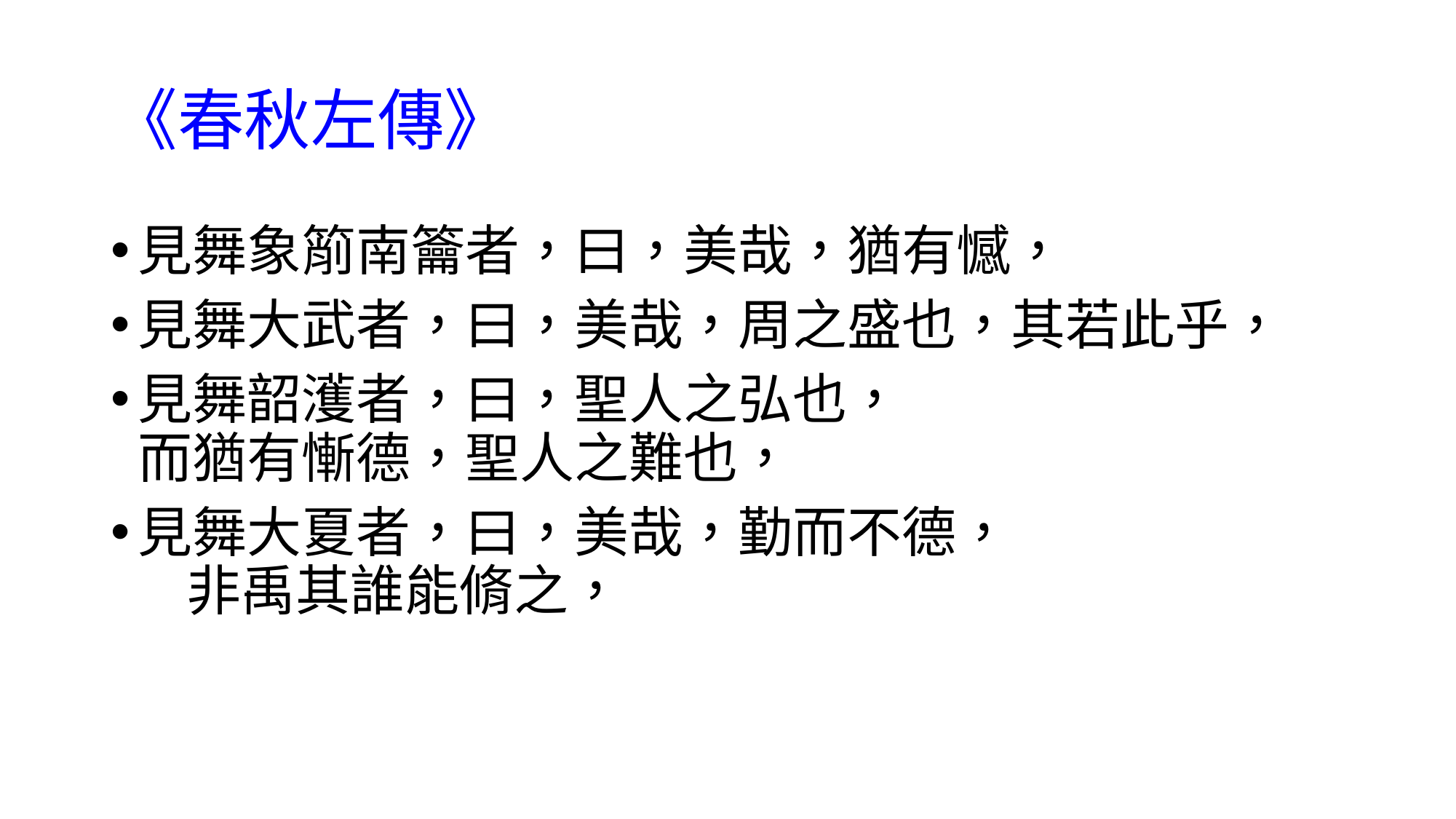

# 《春秋左傳》
見舞象箾南籥者，曰，美哉，猶有憾，
見舞大武者，曰，美哉，周之盛也，其若此乎，
見舞韶濩者，曰，聖人之弘也，                                 而猶有慚德，聖人之難也，
見舞大夏者，曰，美哉，勤而不德，                                非禹其誰能脩之，